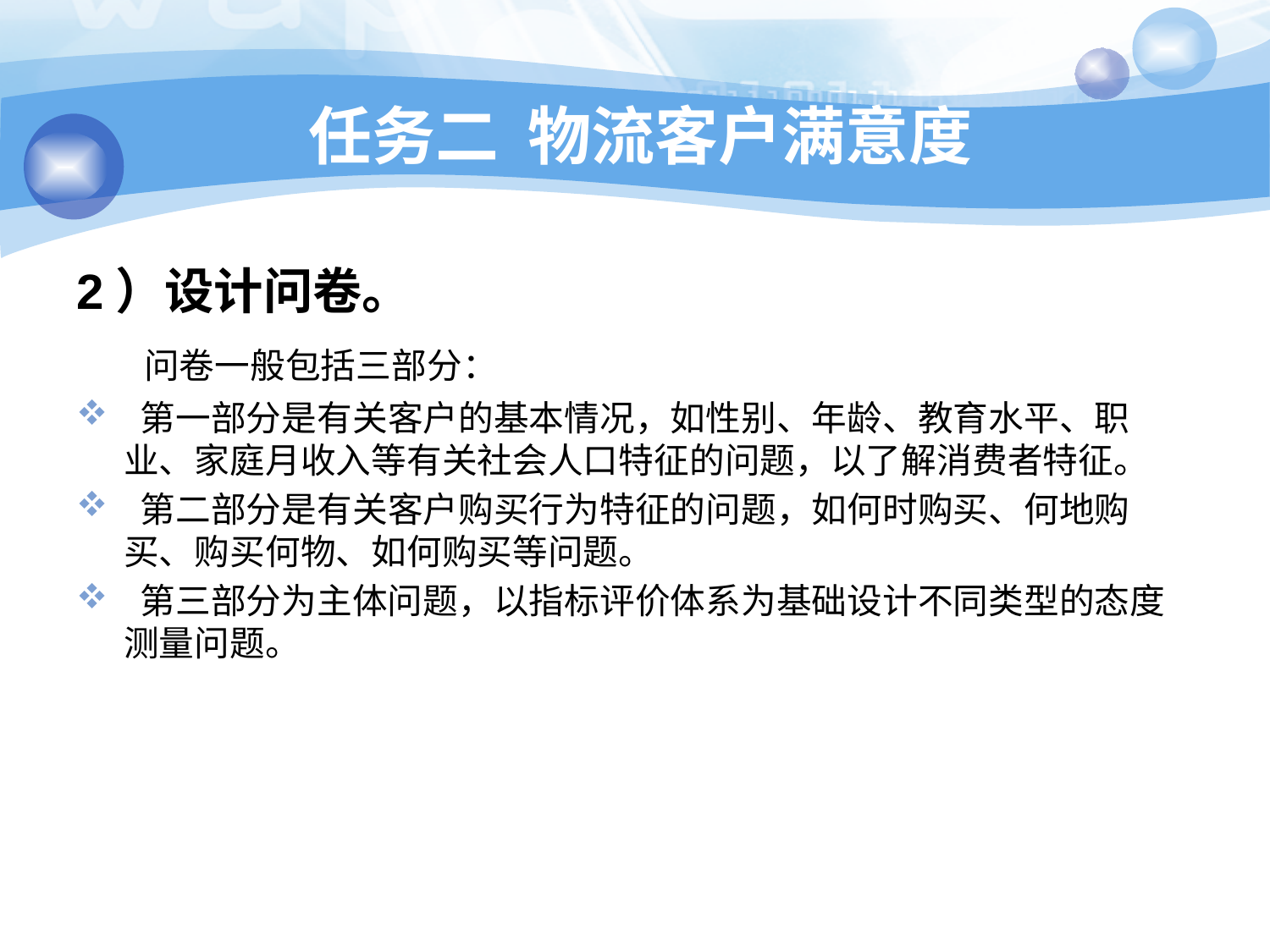

# 任务二  物流客户满意度
2）设计问卷。
     问卷一般包括三部分：
 第一部分是有关客户的基本情况，如性别、年龄、教育水平、职业、家庭月收入等有关社会人口特征的问题，以了解消费者特征。
 第二部分是有关客户购买行为特征的问题，如何时购买、何地购买、购买何物、如何购买等问题。
 第三部分为主体问题，以指标评价体系为基础设计不同类型的态度测量问题。